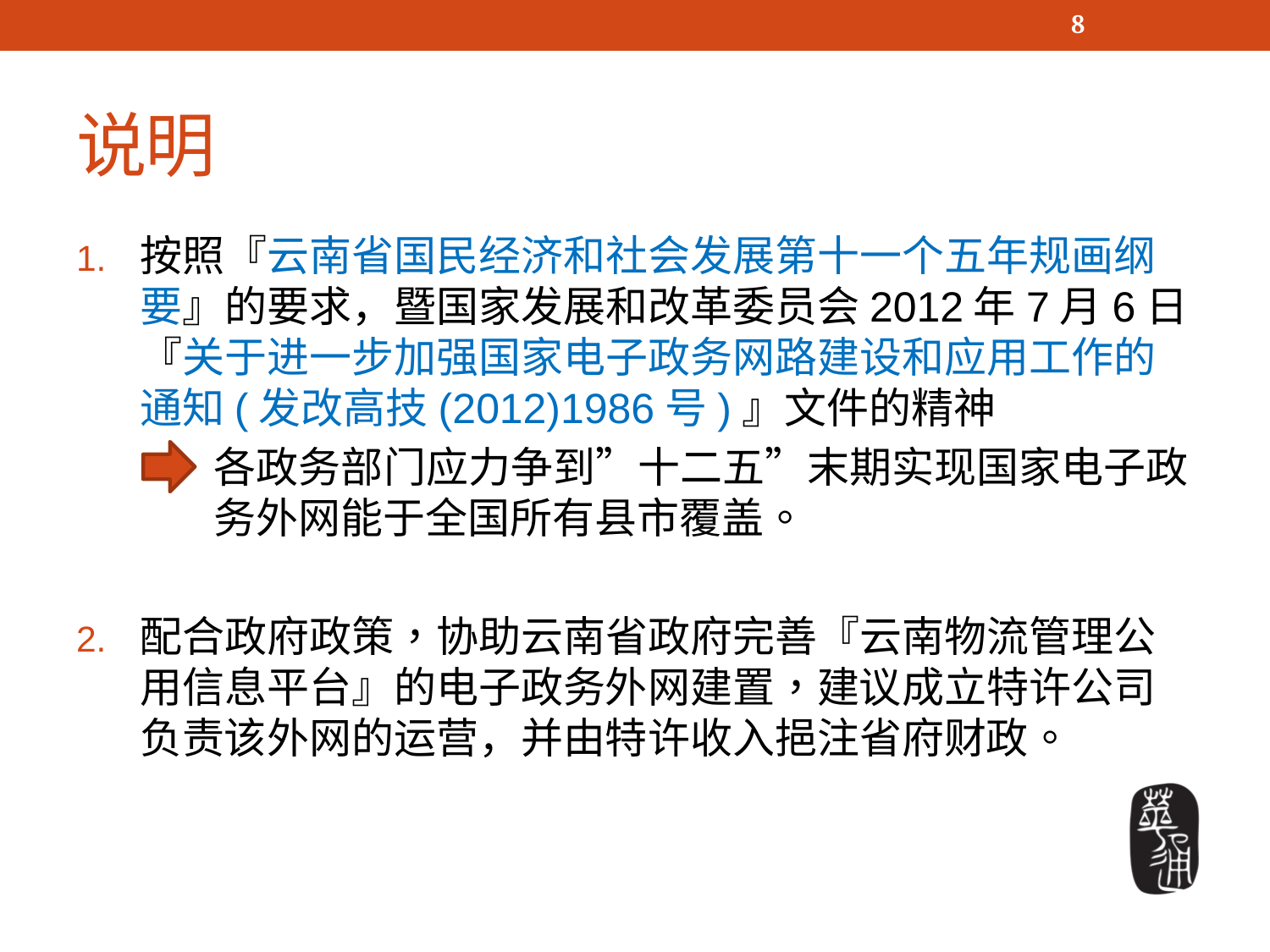

8
# 说明
按照『云南省国民经济和社会发展第十一个五年规画纲要』的要求，暨国家发展和改革委员会2012年7月6日『关于进一步加强国家电子政务网路建设和应用工作的通知(发改高技(2012)1986号)』文件的精神
各政务部门应力争到”十二五”末期实现国家电子政务外网能于全国所有县市覆盖。

配合政府政策，协助云南省政府完善『云南物流管理公用信息平台』的电子政务外网建置，建议成立特许公司负责该外网的运营，并由特许收入挹注省府财政。